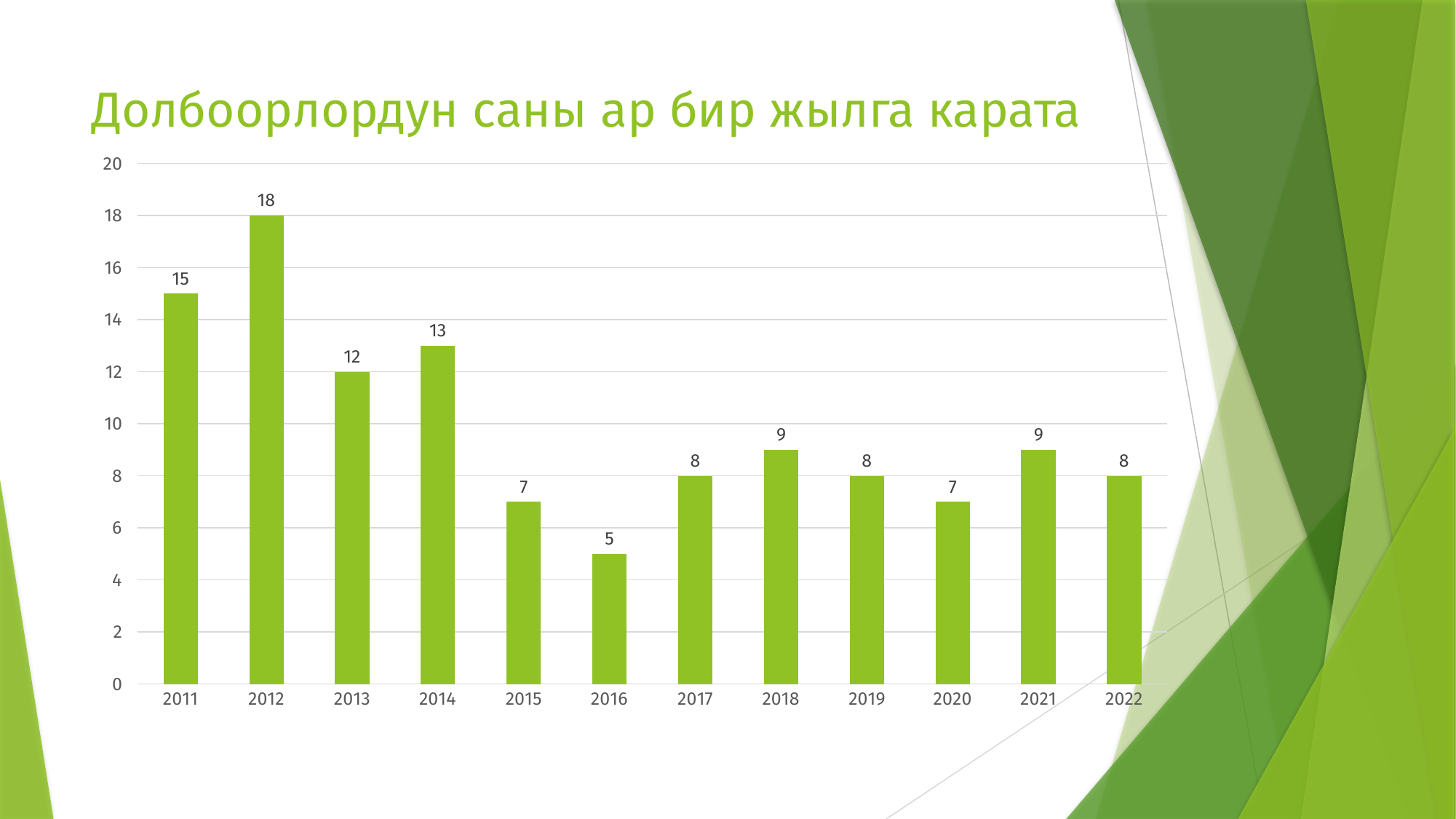

# Долбоорлордун саны ар бир жылга карата

### Chart

| Category | 系列 1 |
|---|---|
| 2011 | 15.0 |
| 2012 | 18.0 |
| 2013 | 12.0 |
| 2014 | 13.0 |
| 2015 | 7.0 |
| 2016 | 5.0 |
| 2017 | 8.0 |
| 2018 | 9.0 |
| 2019 | 8.0 |
| 2020 | 7.0 |
| 2021 | 9.0 |
| 2022 | 8.0 |